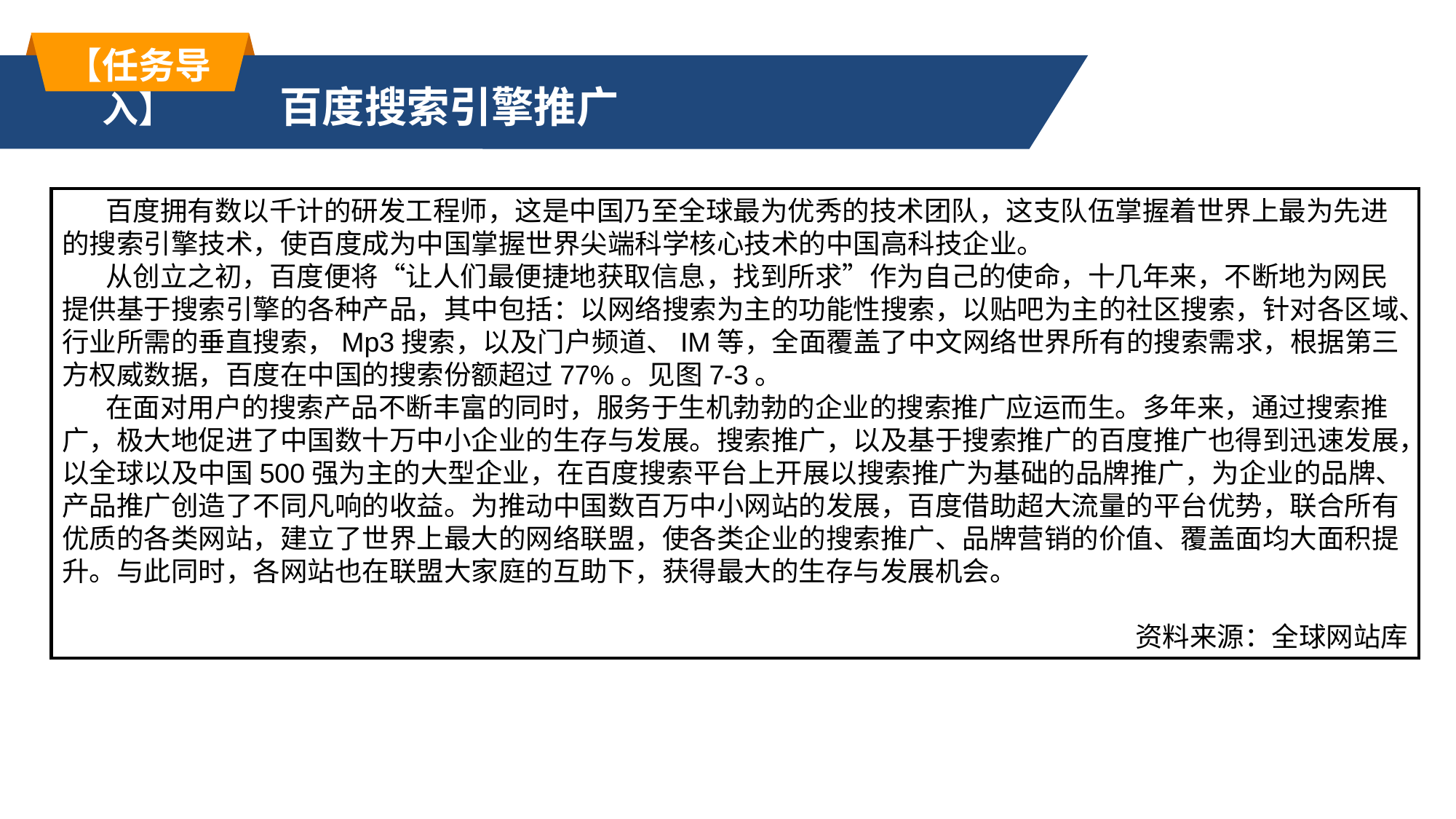

【任务导入】

百度搜索引擎推广
      百度拥有数以千计的研发工程师，这是中国乃至全球最为优秀的技术团队，这支队伍掌握着世界上最为先进的搜索引擎技术，使百度成为中国掌握世界尖端科学核心技术的中国高科技企业。
      从创立之初，百度便将“让人们最便捷地获取信息，找到所求”作为自己的使命，十几年来，不断地为网民提供基于搜索引擎的各种产品，其中包括：以网络搜索为主的功能性搜索，以贴吧为主的社区搜索，针对各区域、行业所需的垂直搜索，Mp3搜索，以及门户频道、IM等，全面覆盖了中文网络世界所有的搜索需求，根据第三方权威数据，百度在中国的搜索份额超过77%。见图7-3。
      在面对用户的搜索产品不断丰富的同时，服务于生机勃勃的企业的搜索推广应运而生。多年来，通过搜索推广，极大地促进了中国数十万中小企业的生存与发展。搜索推广，以及基于搜索推广的百度推广也得到迅速发展，以全球以及中国500强为主的大型企业，在百度搜索平台上开展以搜索推广为基础的品牌推广，为企业的品牌、产品推广创造了不同凡响的收益。为推动中国数百万中小网站的发展，百度借助超大流量的平台优势，联合所有优质的各类网站，建立了世界上最大的网络联盟，使各类企业的搜索推广、品牌营销的价值、覆盖面均大面积提升。与此同时，各网站也在联盟大家庭的互助下，获得最大的生存与发展机会。

资料来源：全球网站库